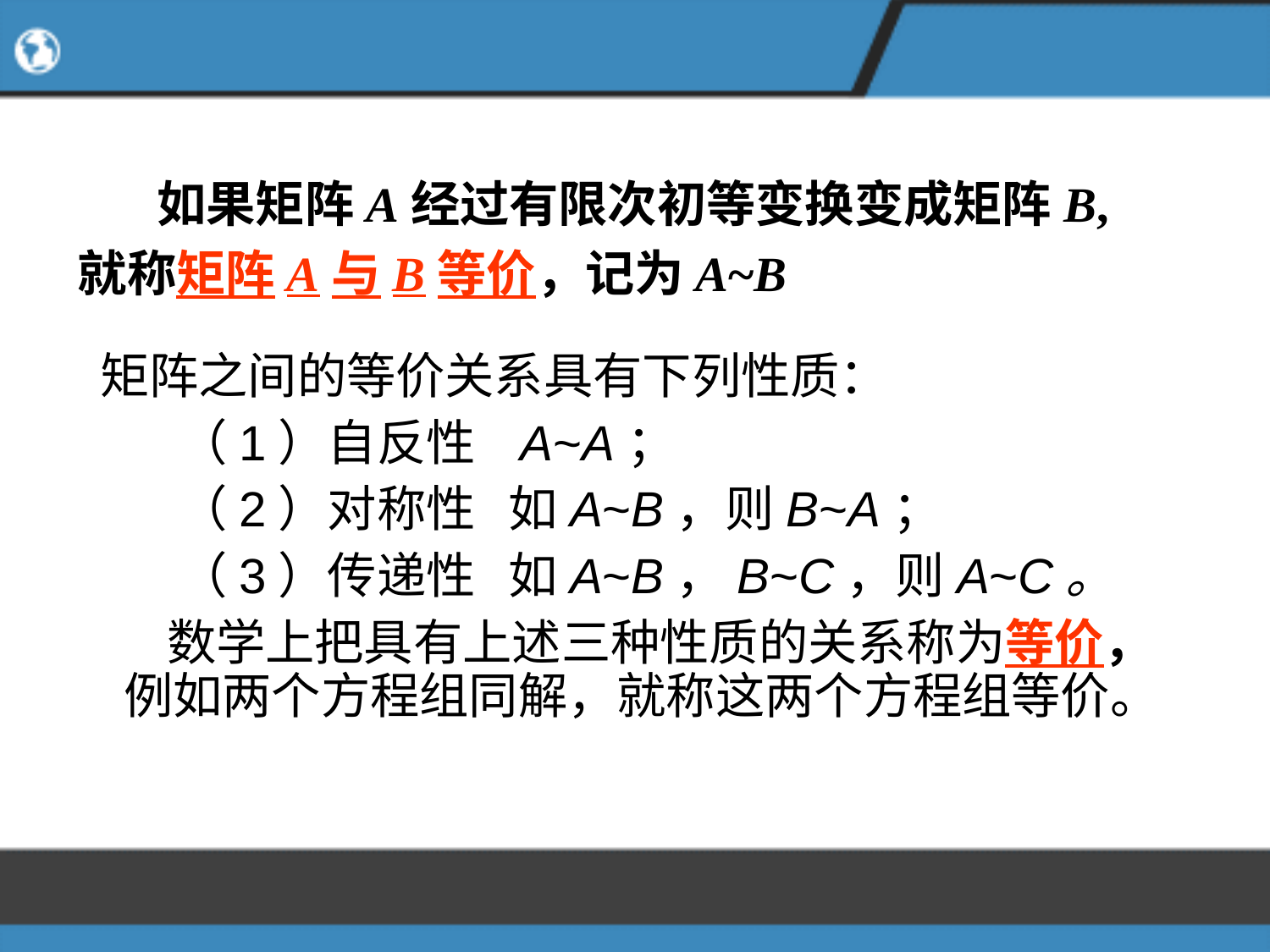

如果矩阵A经过有限次初等变换变成矩阵B,
就称矩阵A与B等价，记为A~B
矩阵之间的等价关系具有下列性质：
      （1）自反性   A~A；
      （2）对称性   如A~B，则B~A；
      （3）传递性   如A~B，B~C，则A~C。
     数学上把具有上述三种性质的关系称为等价，例如两个方程组同解，就称这两个方程组等价。